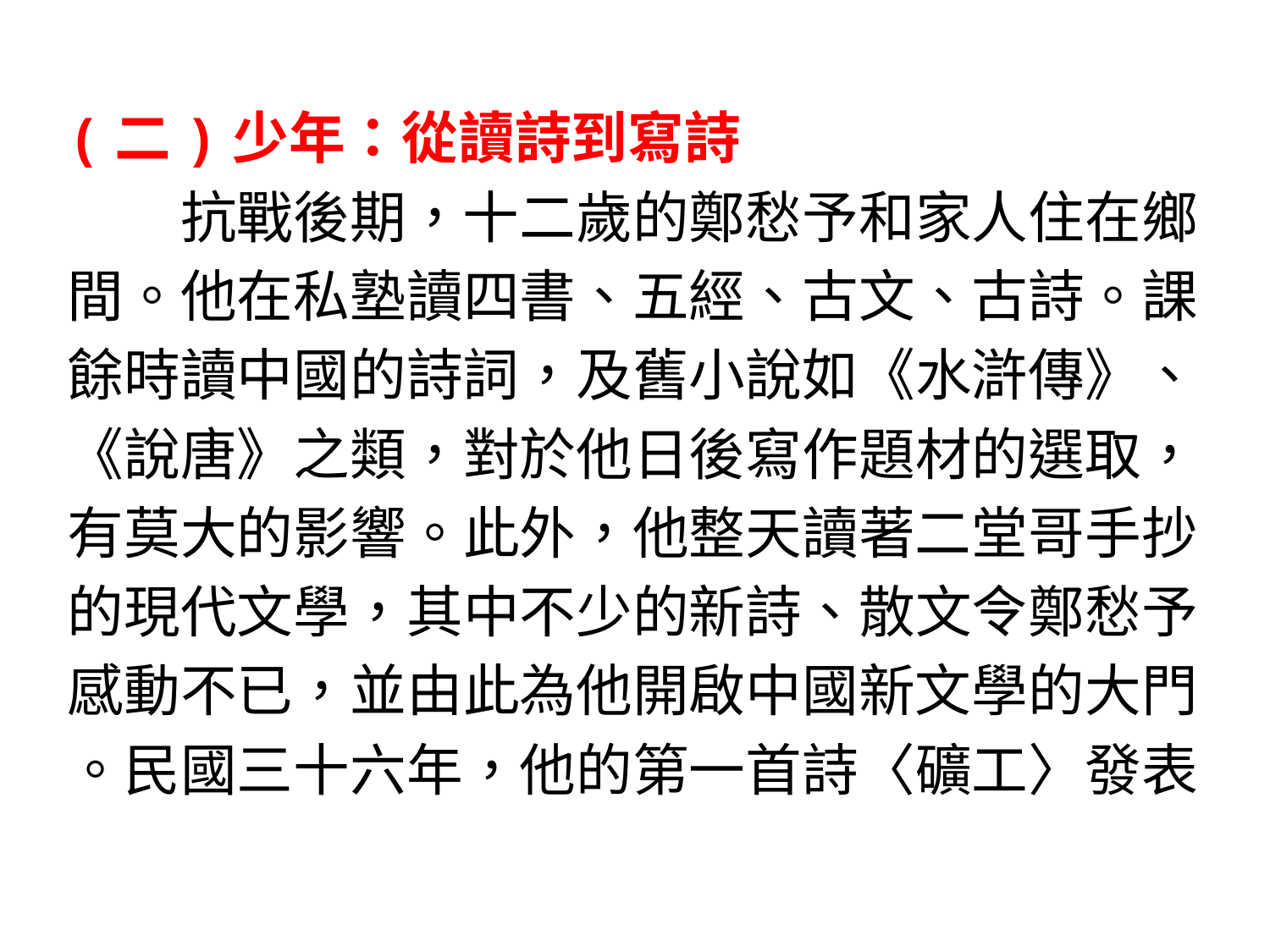

作者介紹-4
(二)少年：從讀詩到寫詩
　　抗戰後期，十二歲的鄭愁予和家人住在鄉
間。他在私塾讀四書、五經、古文、古詩。課
餘時讀中國的詩詞，及舊小說如《水滸傳》、
《說唐》之類，對於他日後寫作題材的選取，
有莫大的影響。此外，他整天讀著二堂哥手抄
的現代文學，其中不少的新詩、散文令鄭愁予
感動不已，並由此為他開啟中國新文學的大門
。民國三十六年，他的第一首詩〈礦工〉發表